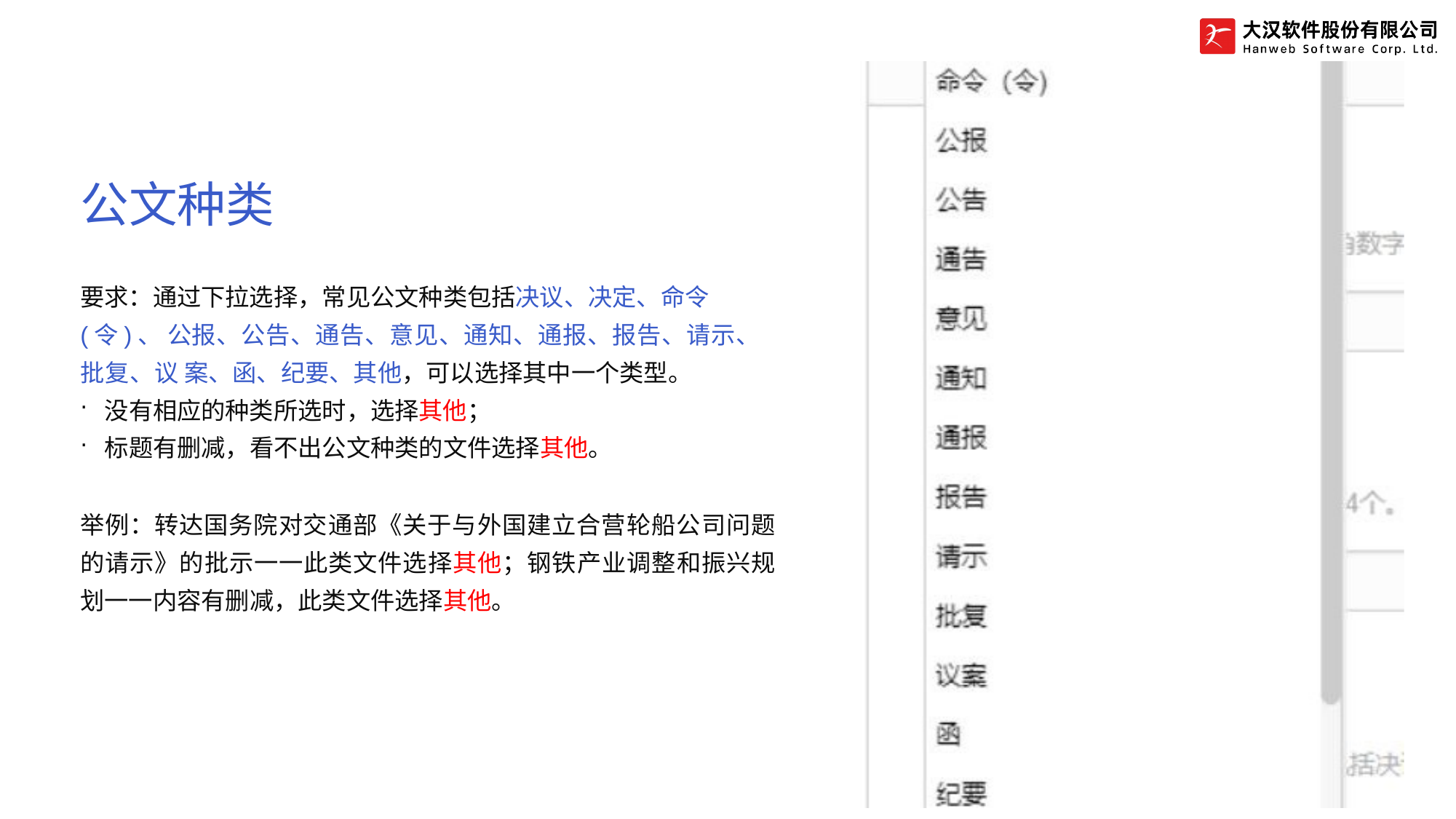

# 公文种类
要求：通过下拉选择，常见公文种类包括决议、决定、命令(令)、 公报、公告、通告、意见、通知、通报、报告、请示、批复、议 案、函、纪要、其他，可以选择其中一个类型。
没有相应的种类所选时，选择其他；
标题有删减，看不出公文种类的文件选择其他。

举例：转达国务院对交通部《关于与外国建立合营轮船公司问题 的请示》的批示一一此类文件选择其他；钢铁产业调整和振兴规 划一一内容有删减，此类文件选择其他。